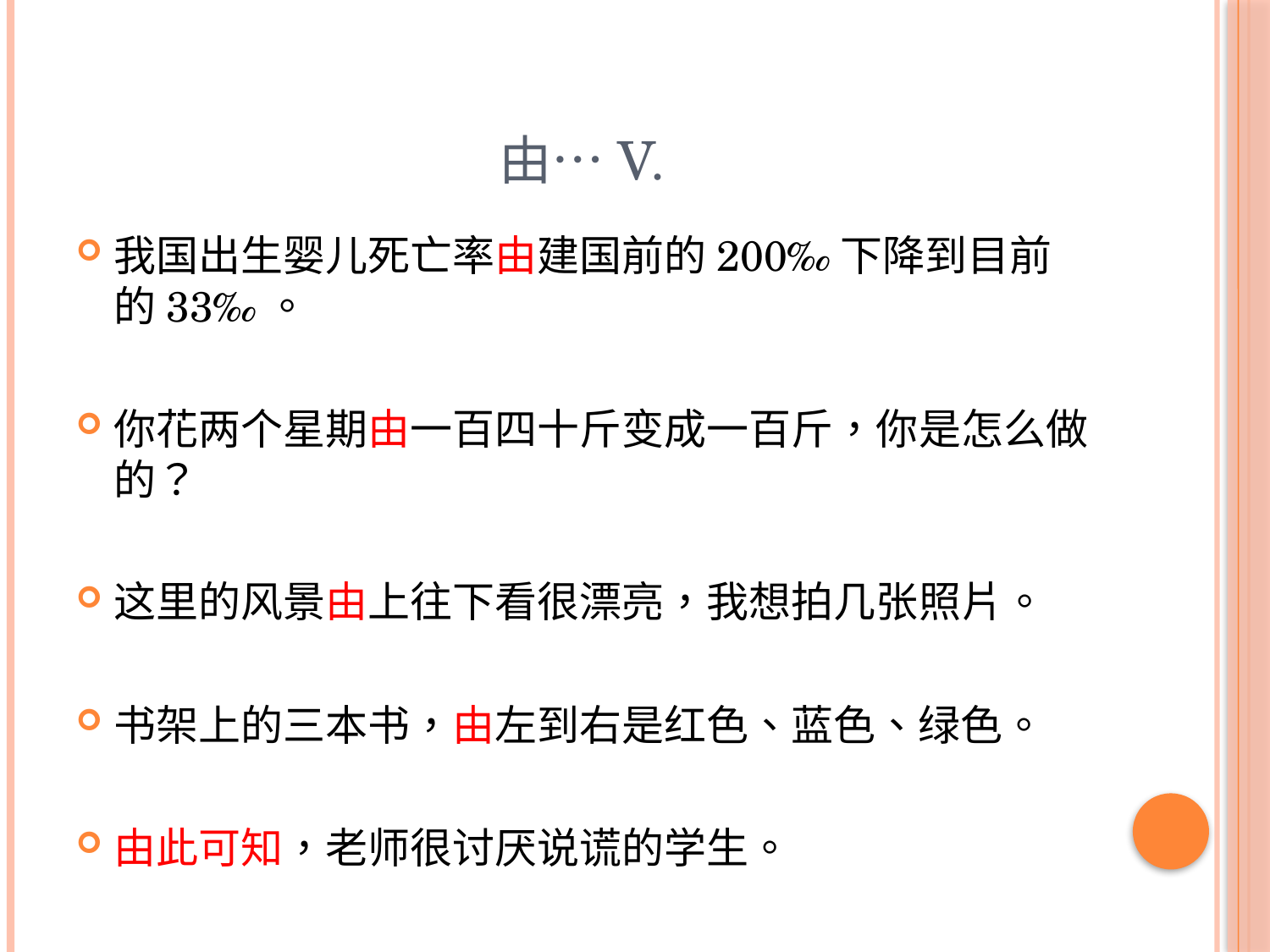

# 由…v.
我国出生婴儿死亡率由建国前的200‰下降到目前的33‰。

你花两个星期由一百四十斤变成一百斤，你是怎么做的？

这里的风景由上往下看很漂亮，我想拍几张照片。

书架上的三本书，由左到右是红色、蓝色、绿色。

由此可知，老师很讨厌说谎的学生。